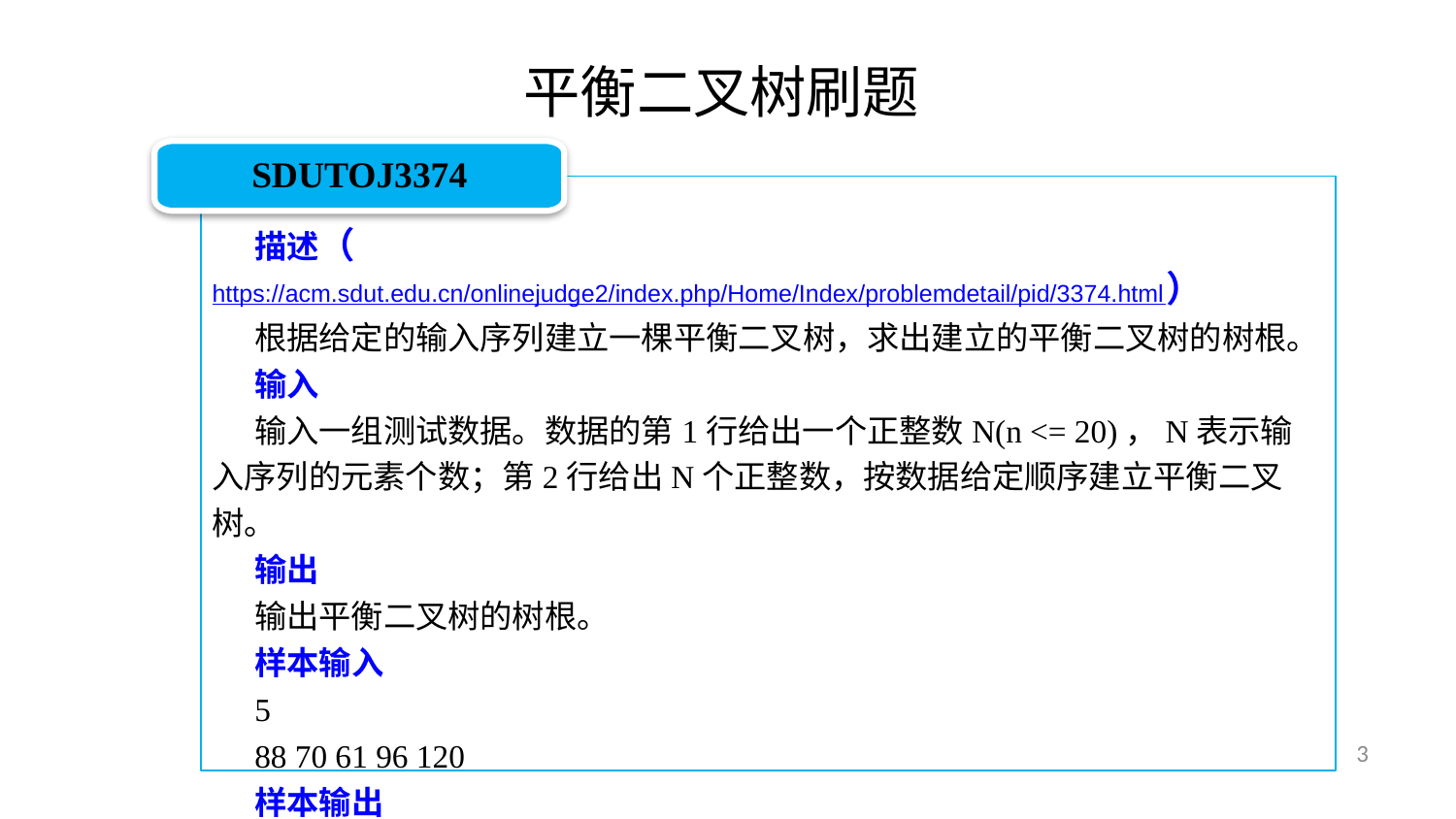

平衡二叉树刷题
SDUTOJ3374

描述（https://acm.sdut.edu.cn/onlinejudge2/index.php/Home/Index/problemdetail/pid/3374.html）
根据给定的输入序列建立一棵平衡二叉树，求出建立的平衡二叉树的树根。
输入
输入一组测试数据。数据的第1行给出一个正整数N(n <= 20)，N表示输入序列的元素个数；第2行给出N个正整数，按数据给定顺序建立平衡二叉树。
输出
输出平衡二叉树的树根。
样本输入
5
88 70 61 96 120
样本输出
70
3